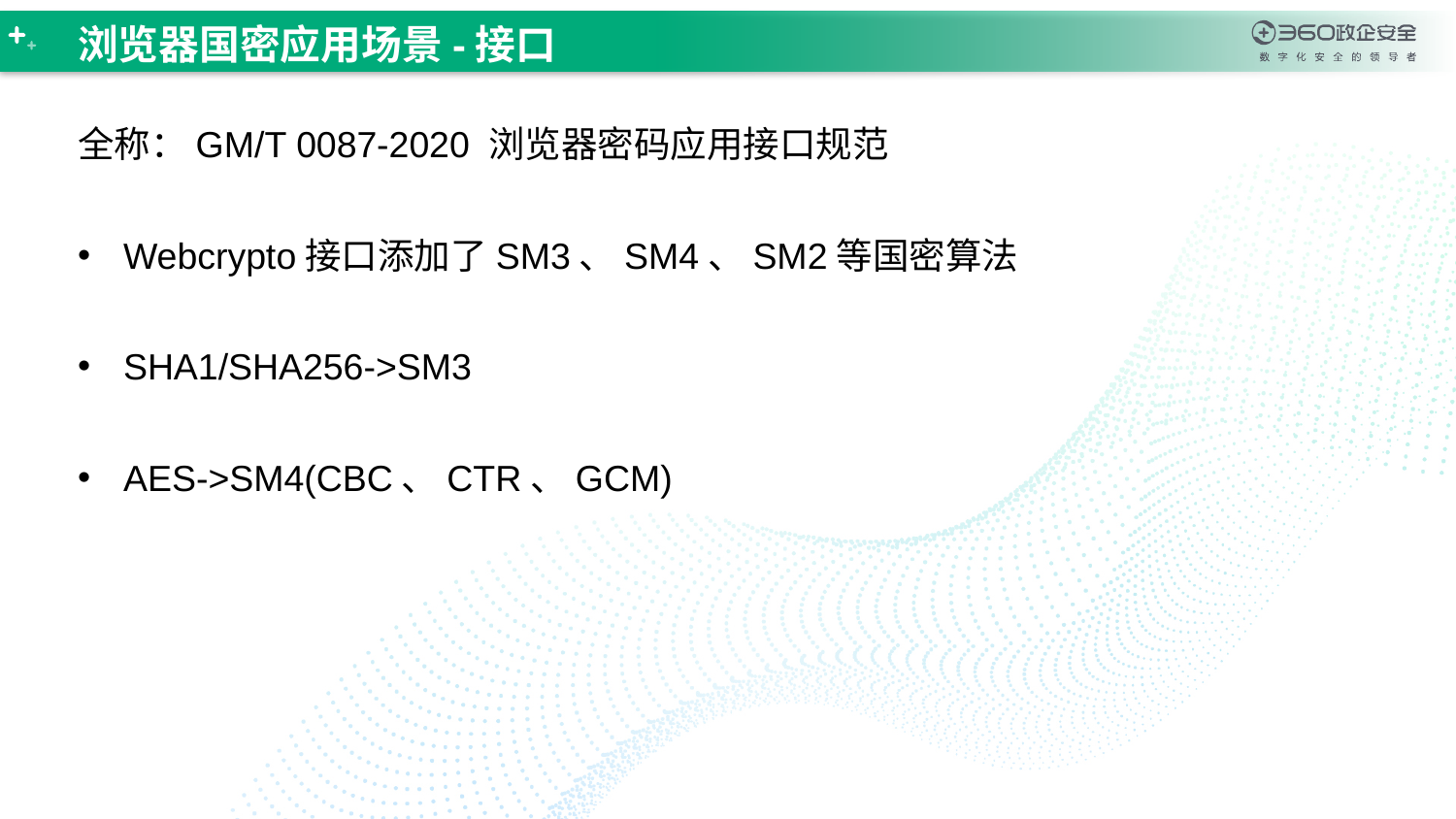

浏览器国密应用场景-接口
全称：GM/T 0087-2020 浏览器密码应用接口规范
Webcrypto接口添加了SM3、SM4、SM2等国密算法
SHA1/SHA256->SM3
AES->SM4(CBC、CTR、GCM)